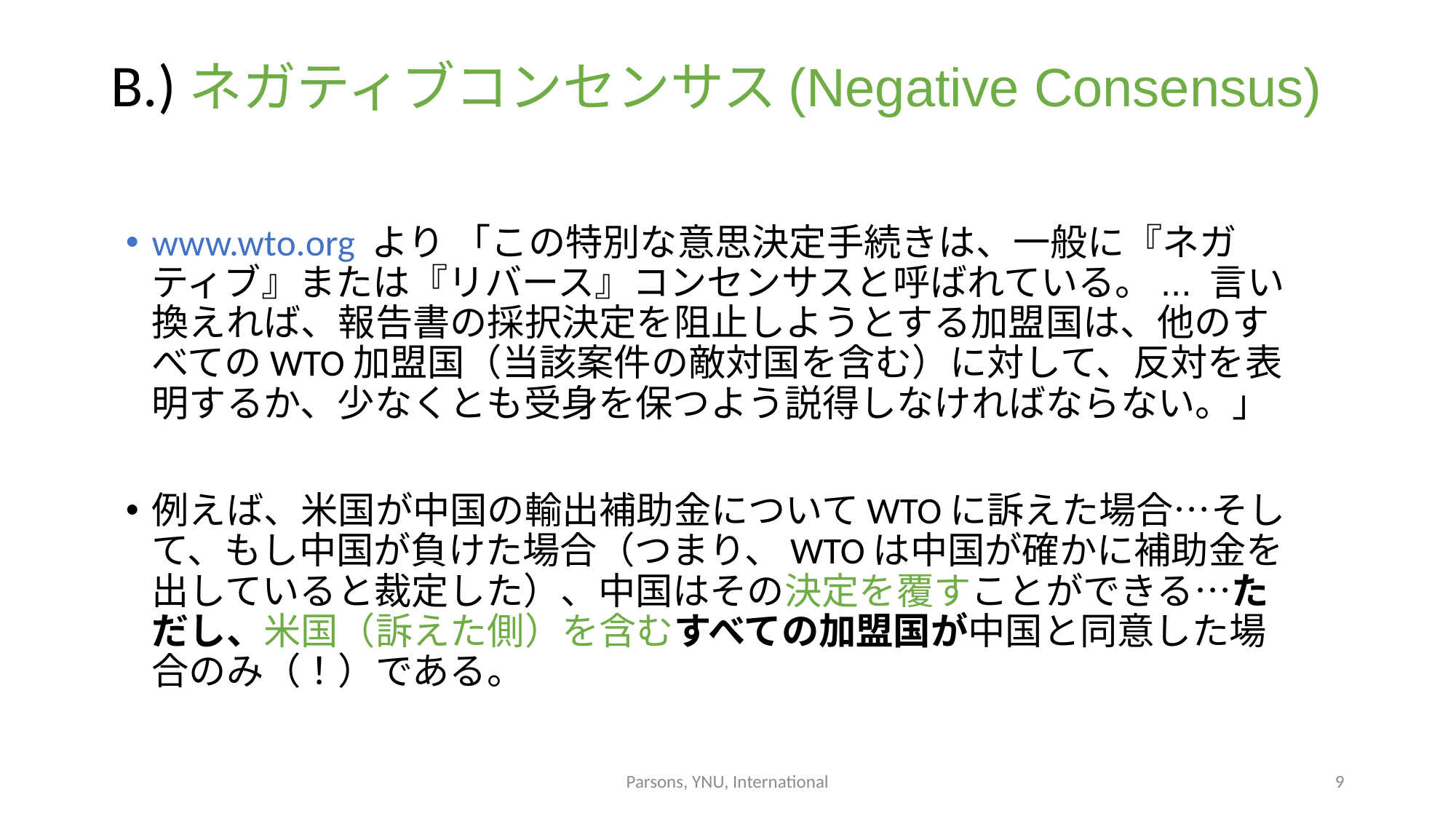

# B.)ネガティブコンセンサス(Negative Consensus)
www.wto.org より 「この特別な意思決定手続きは、一般に『ネガティブ』または『リバース』コンセンサスと呼ばれている。... 言い換えれば、報告書の採択決定を阻止しようとする加盟国は、他のすべてのWTO加盟国（当該案件の敵対国を含む）に対して、反対を表明するか、少なくとも受身を保つよう説得しなければならない。」

例えば、米国が中国の輸出補助金についてWTOに訴えた場合…そして、もし中国が負けた場合（つまり、WTOは中国が確かに補助金を出していると裁定した）、中国はその決定を覆すことができる…ただし、米国（訴えた側）を含むすべての加盟国が中国と同意した場合のみ（！）である。

Parsons, YNU, International
9